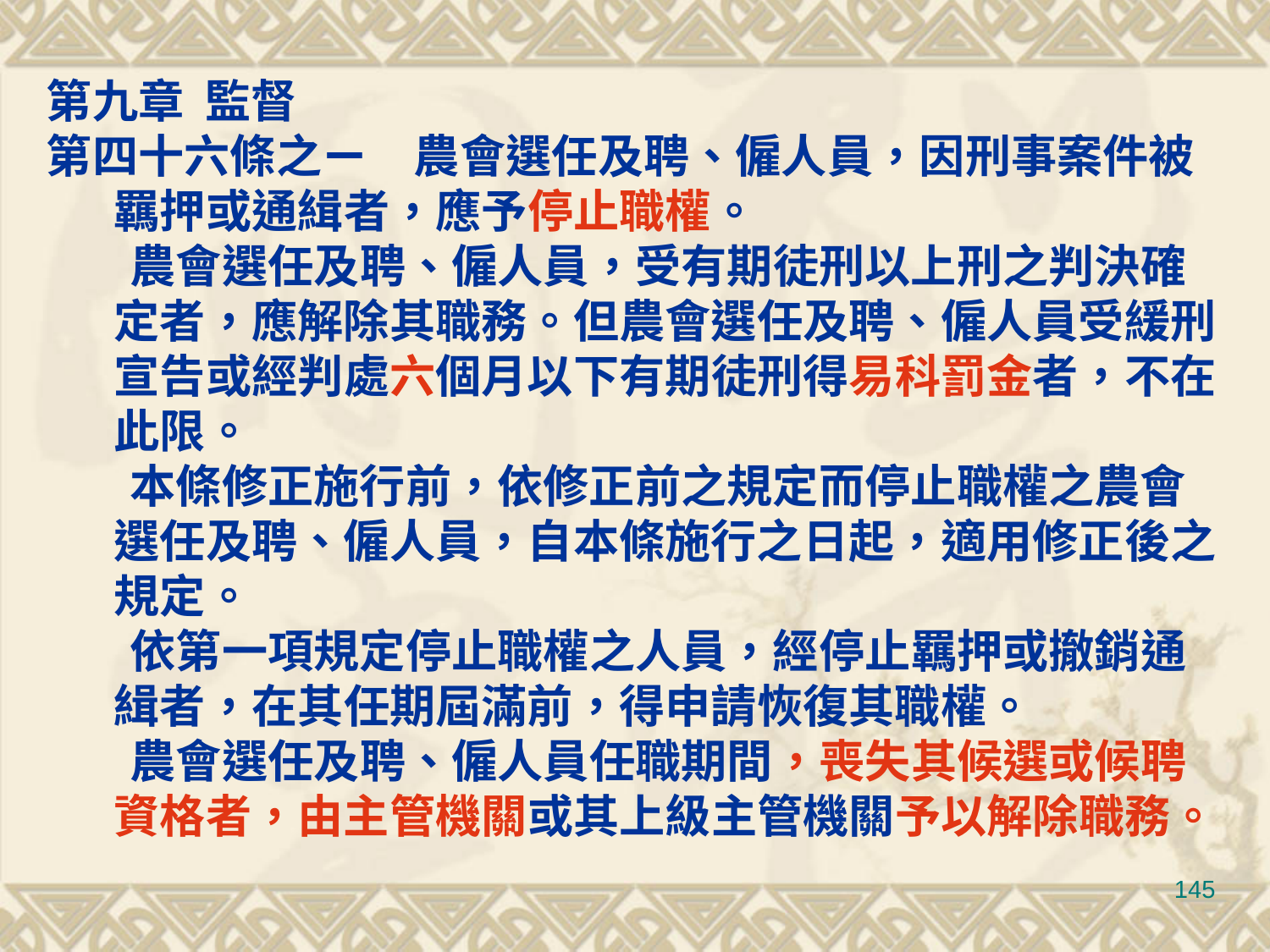

第九章  監督
第四十六條之ㄧ　農會選任及聘、僱人員，因刑事案件被羈押或通緝者，應予停止職權。
       農會選任及聘、僱人員，受有期徒刑以上刑之判決確定者，應解除其職務。但農會選任及聘、僱人員受緩刑宣告或經判處六個月以下有期徒刑得易科罰金者，不在此限。
       本條修正施行前，依修正前之規定而停止職權之農會選任及聘、僱人員，自本條施行之日起，適用修正後之規定。
       依第一項規定停止職權之人員，經停止羈押或撤銷通緝者，在其任期屆滿前，得申請恢復其職權。
       農會選任及聘、僱人員任職期間，喪失其候選或候聘資格者，由主管機關或其上級主管機關予以解除職務。
145